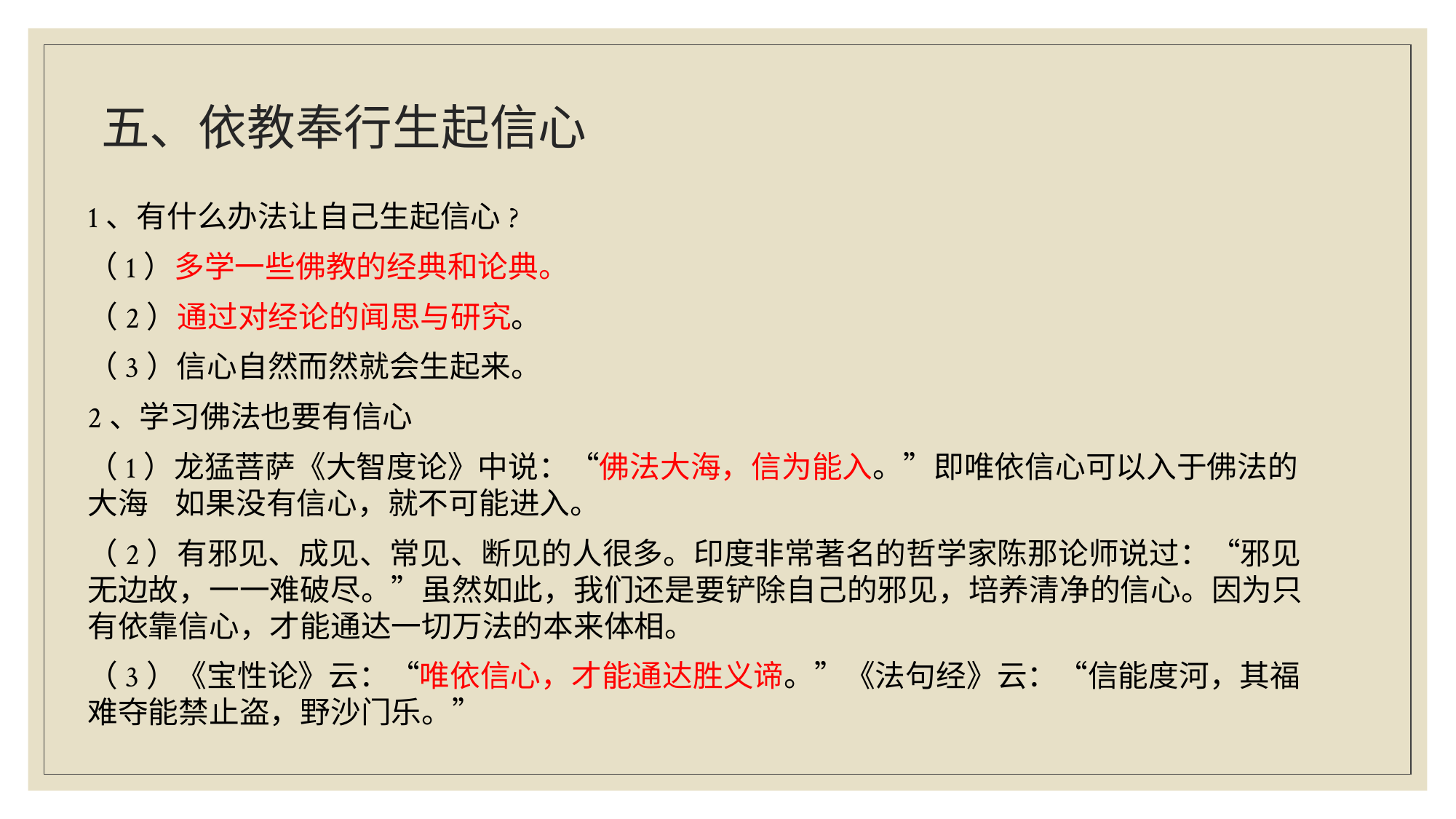

# 五、依教奉行生起信心
1、有什么办法让自己生起信心?
（1）多学一些佛教的经典和论典。
（2）通过对经论的闻思与研究。
（3）信心自然而然就会生起来。
2、学习佛法也要有信心
（1）龙猛菩萨《大智度论》中说：“佛法大海，信为能入。”即唯依信心可以入于佛法的大海    如果没有信心，就不可能进入。
（2）有邪见、成见、常见、断见的人很多。印度非常著名的哲学家陈那论师说过：“邪见无边故，一一难破尽。”虽然如此，我们还是要铲除自己的邪见，培养清净的信心。因为只有依靠信心，才能通达一切万法的本来体相。
（3）《宝性论》云：“唯依信心，才能通达胜义谛。”《法句经》云：“信能度河，其福难夺能禁止盗，野沙门乐。”